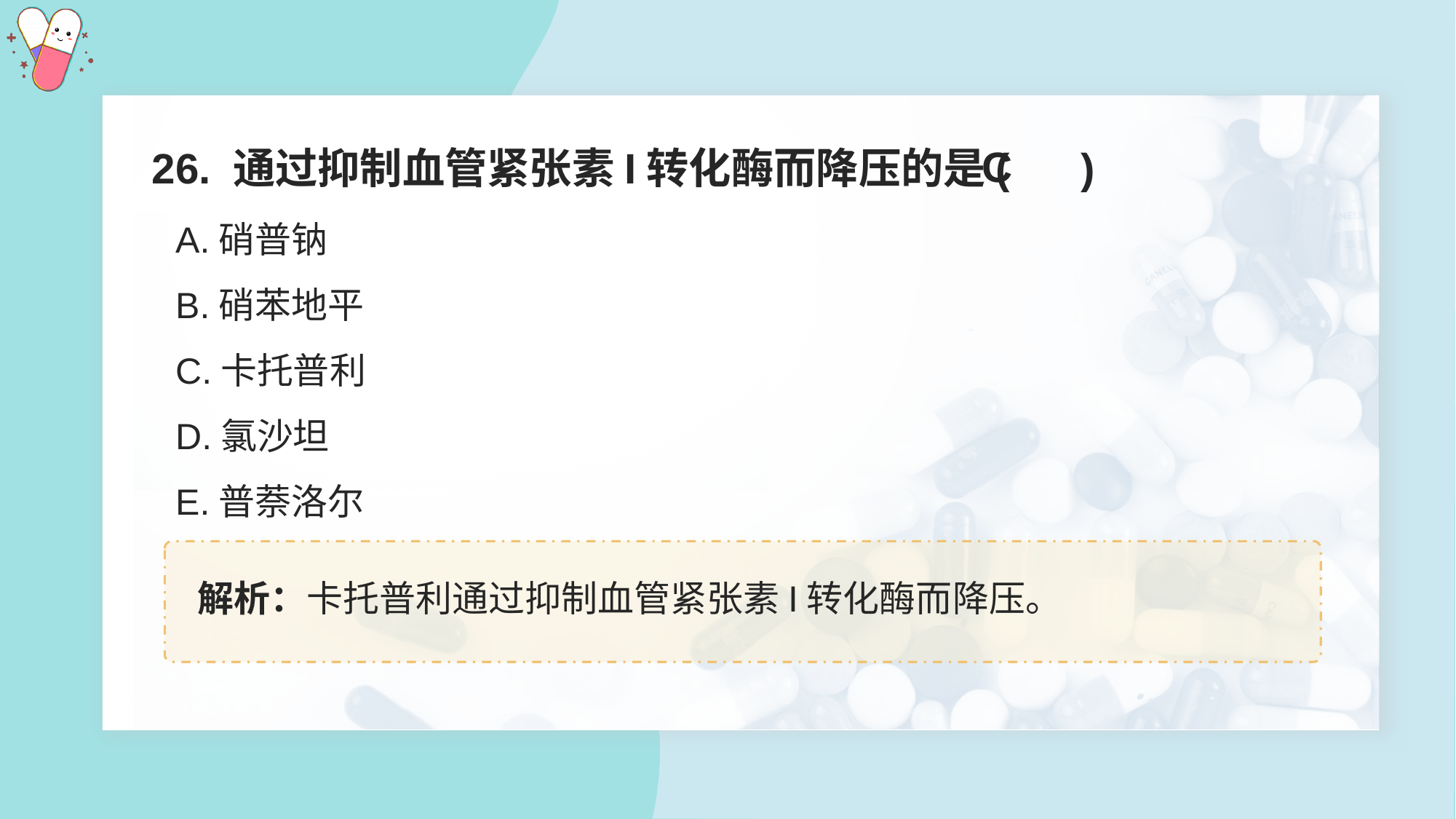

26. 通过抑制血管紧张素I转化酶而降压的是(      )
C
A.硝普钠
B.硝苯地平
C.卡托普利
D.氯沙坦
E.普萘洛尔

解析：卡托普利通过抑制血管紧张素I转化酶而降压。